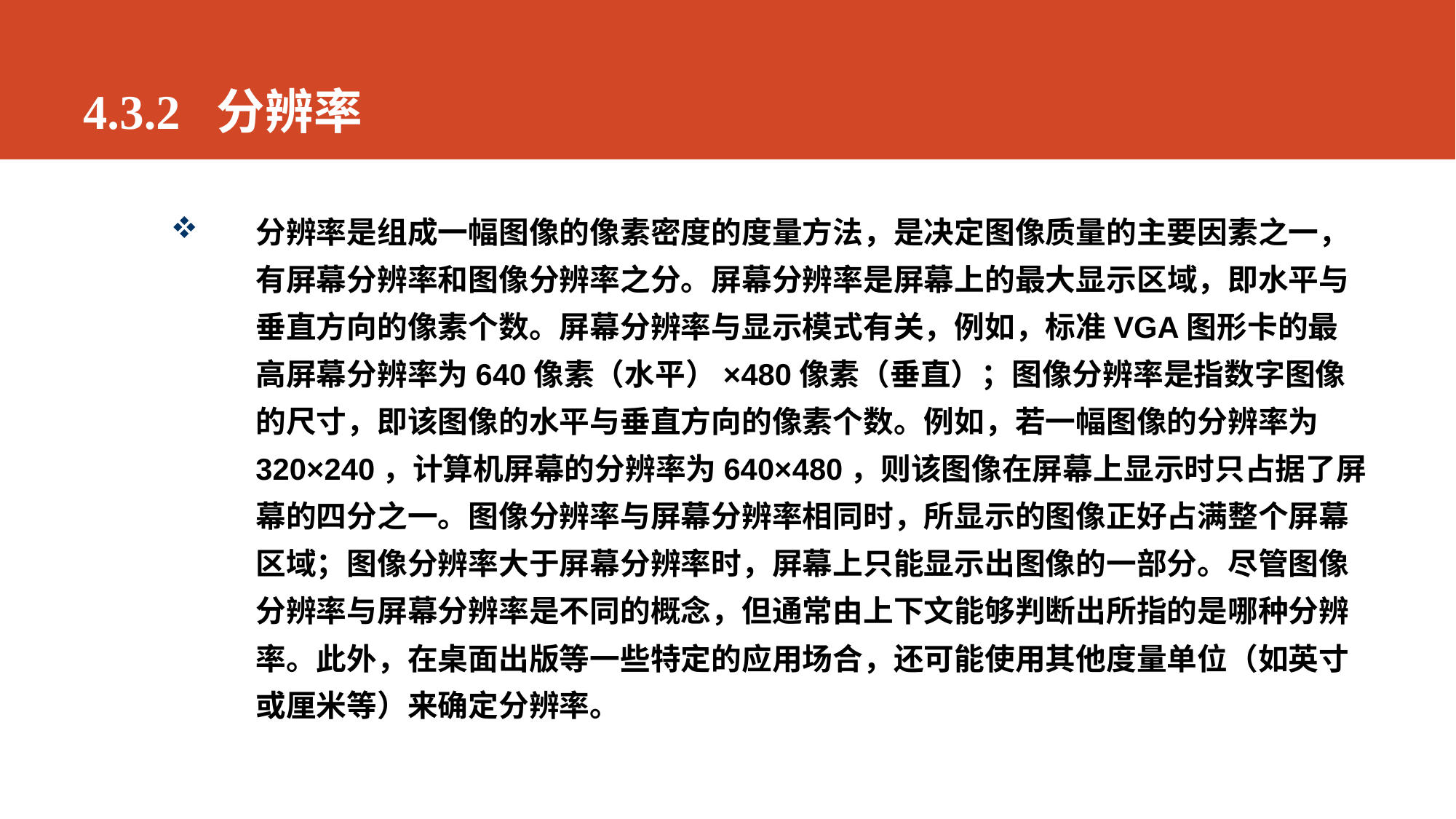

# 4.3.2  分辨率
分辨率是组成一幅图像的像素密度的度量方法，是决定图像质量的主要因素之一，有屏幕分辨率和图像分辨率之分。屏幕分辨率是屏幕上的最大显示区域，即水平与垂直方向的像素个数。屏幕分辨率与显示模式有关，例如，标准VGA图形卡的最高屏幕分辨率为640像素（水平）×480像素（垂直）；图像分辨率是指数字图像的尺寸，即该图像的水平与垂直方向的像素个数。例如，若一幅图像的分辨率为320×240，计算机屏幕的分辨率为640×480，则该图像在屏幕上显示时只占据了屏幕的四分之一。图像分辨率与屏幕分辨率相同时，所显示的图像正好占满整个屏幕区域；图像分辨率大于屏幕分辨率时，屏幕上只能显示出图像的一部分。尽管图像分辨率与屏幕分辨率是不同的概念，但通常由上下文能够判断出所指的是哪种分辨率。此外，在桌面出版等一些特定的应用场合，还可能使用其他度量单位（如英寸或厘米等）来确定分辨率。